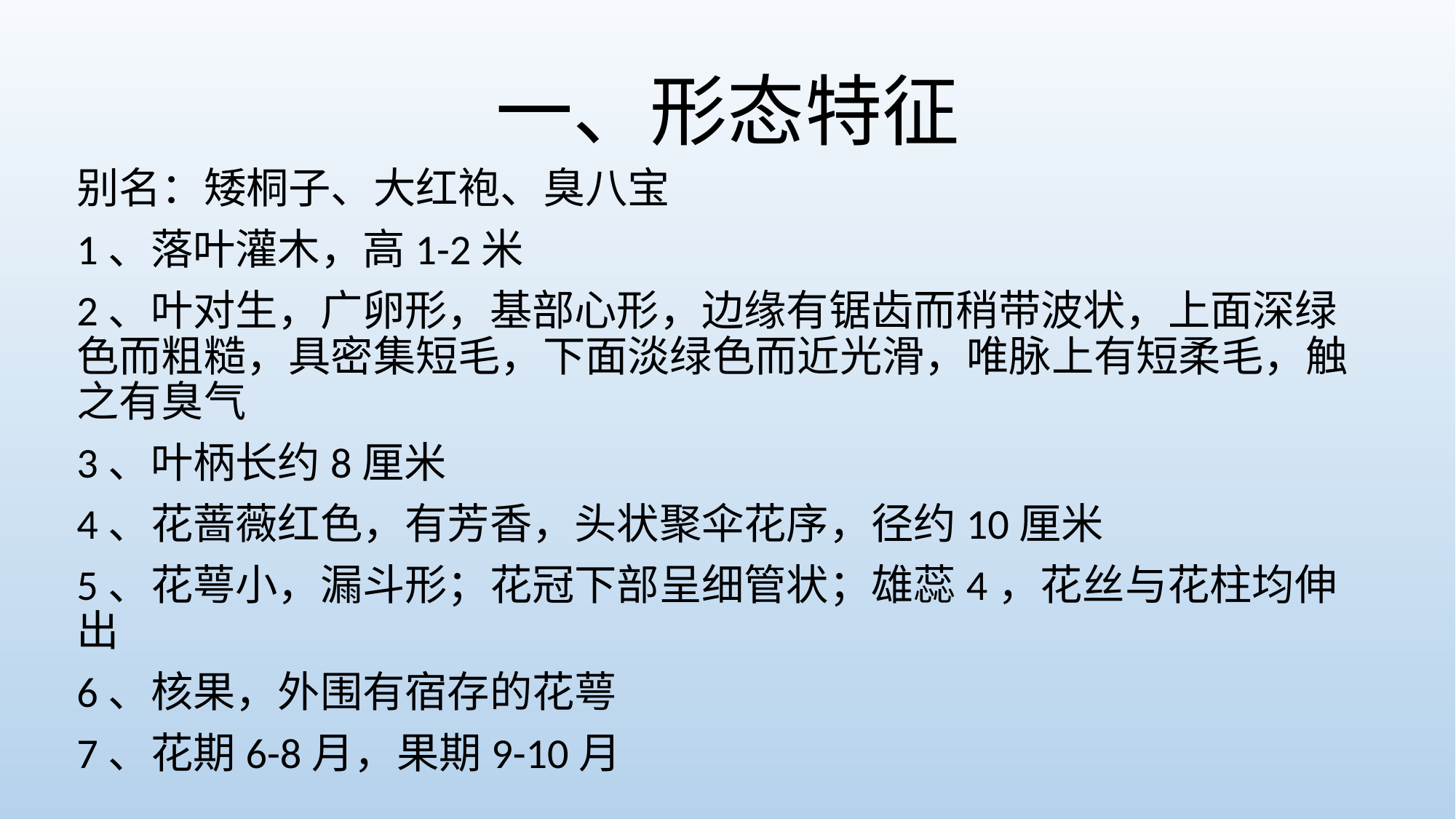

# 一、形态特征
别名：矮桐子、大红袍、臭八宝
1、落叶灌木，高1-2米
2、叶对生，广卵形，基部心形，边缘有锯齿而稍带波状，上面深绿色而粗糙，具密集短毛，下面淡绿色而近光滑，唯脉上有短柔毛，触之有臭气
3、叶柄长约8厘米
4、花蔷薇红色，有芳香，头状聚伞花序，径约10厘米
5、花萼小，漏斗形；花冠下部呈细管状；雄蕊4，花丝与花柱均伸出
6、核果，外围有宿存的花萼
7、花期6-8月，果期9-10月